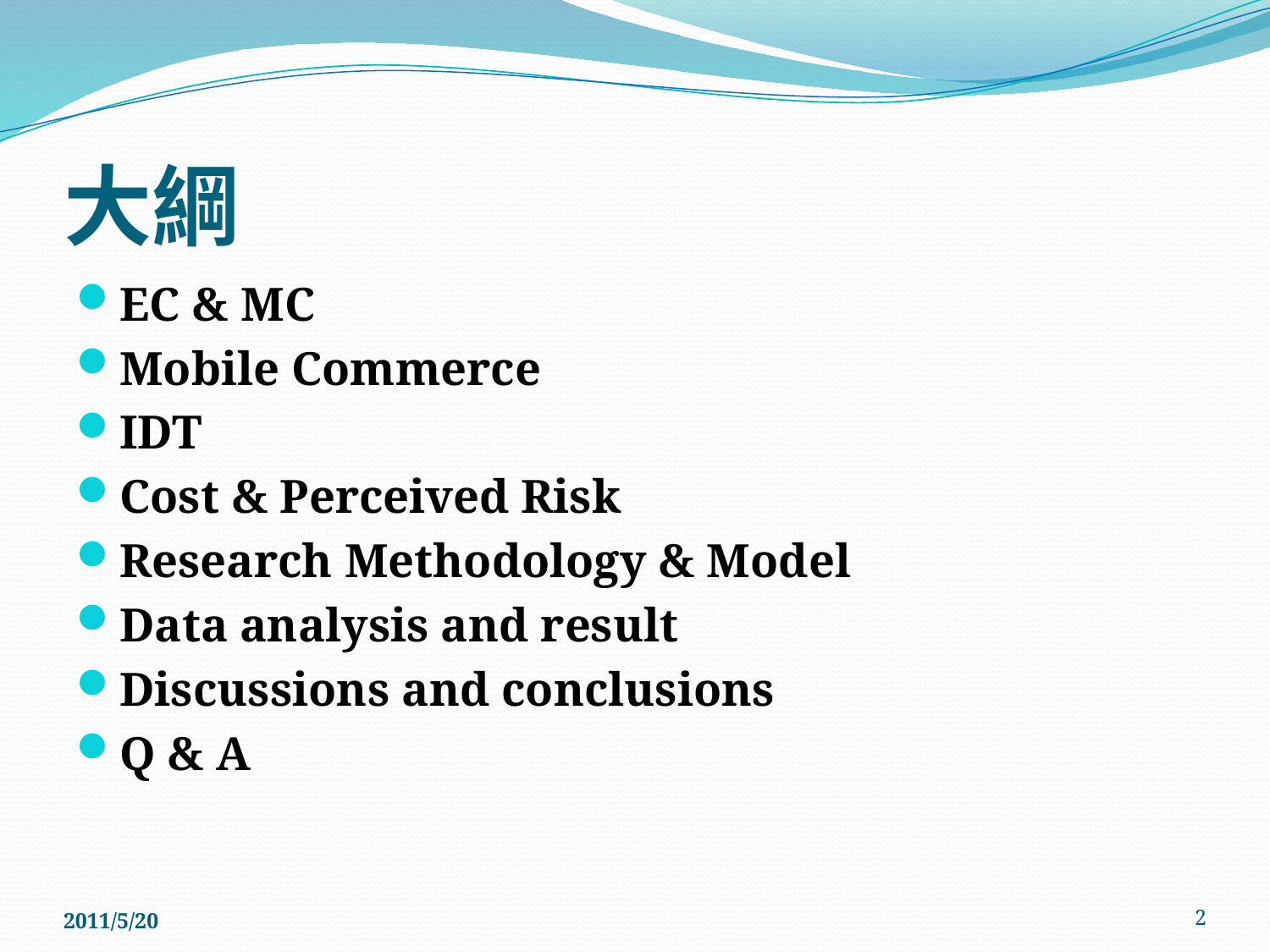

# 大綱
EC & MC
Mobile Commerce
IDT
Cost & Perceived Risk
Research Methodology & Model
Data analysis and result
Discussions and conclusions
Q & A
2011/5/20
2